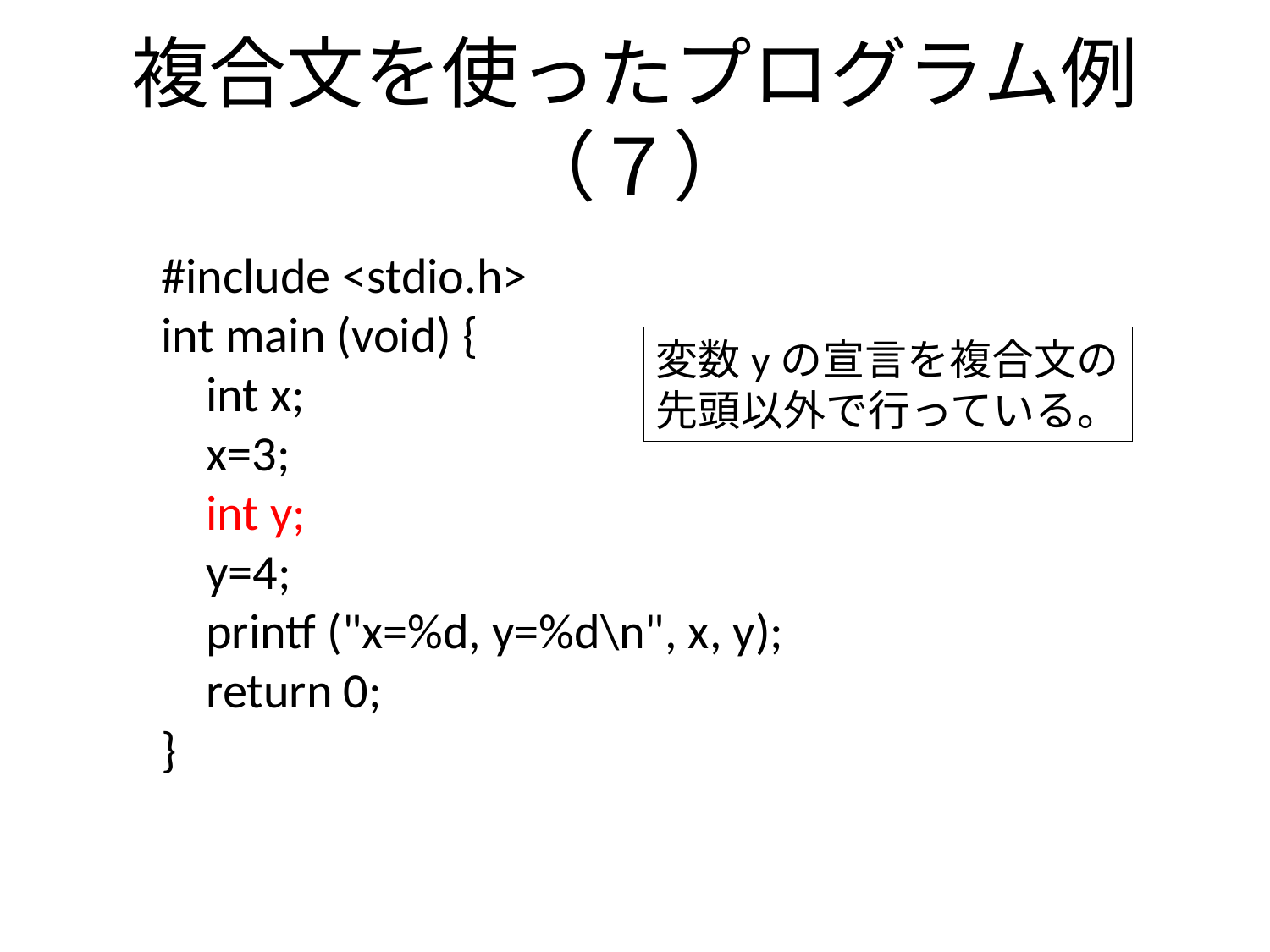

# 複合文を使ったプログラム例（７）
#include <stdio.h>
int main (void) {
    int x;
    x=3;
    int y;
    y=4;
    printf ("x=%d, y=%d\n", x, y);
    return 0;
}
変数yの宣言を複合文の
先頭以外で行っている。